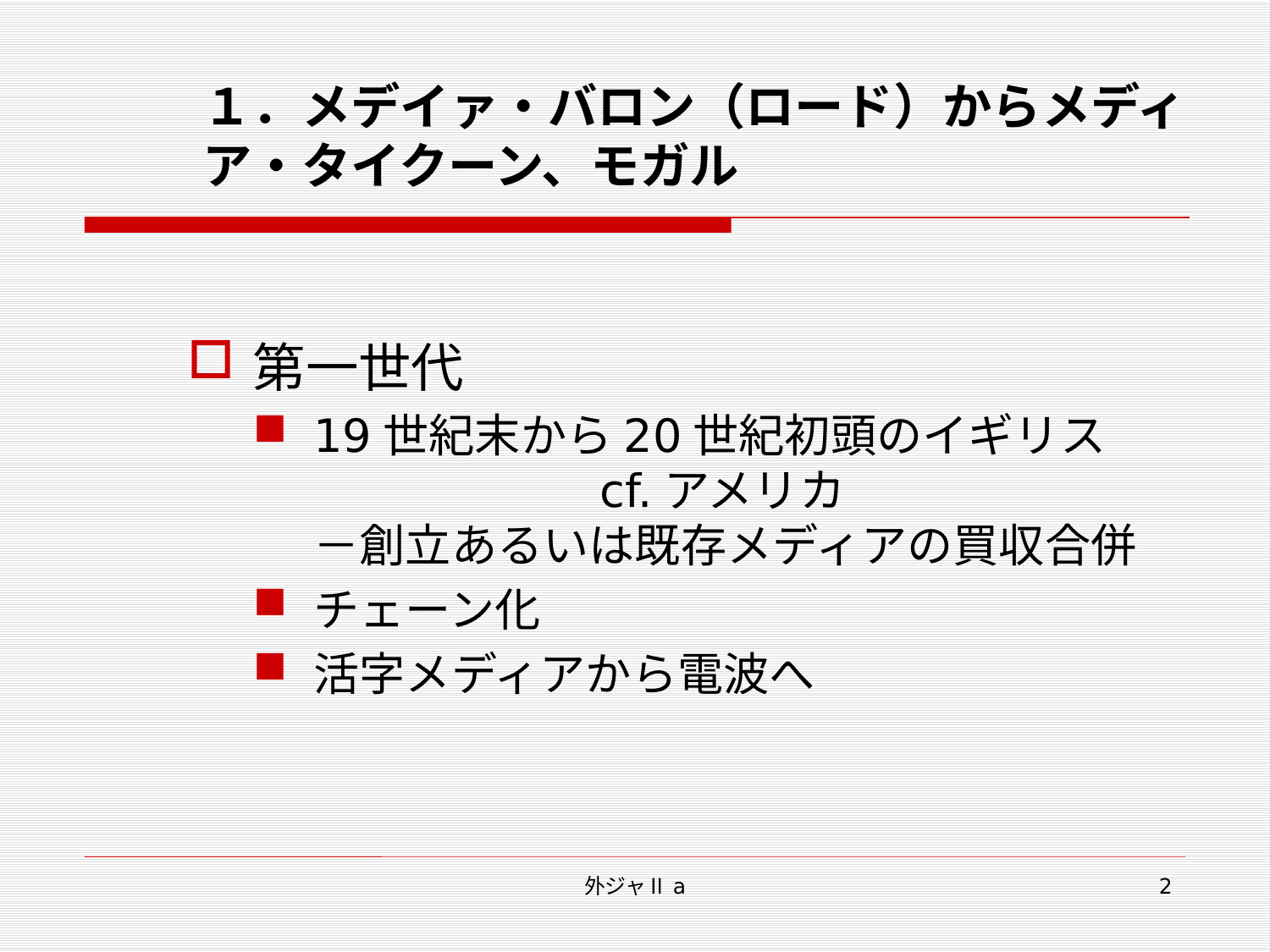

# １．メデイァ・バロン（ロード）からメディア・タイクーン、モガル
第一世代
19世紀末から20世紀初頭のイギリス　　　　　　　　cf.アメリカ
－創立あるいは既存メディアの買収合併
チェーン化
活字メディアから電波へ

外ジャⅡa
2